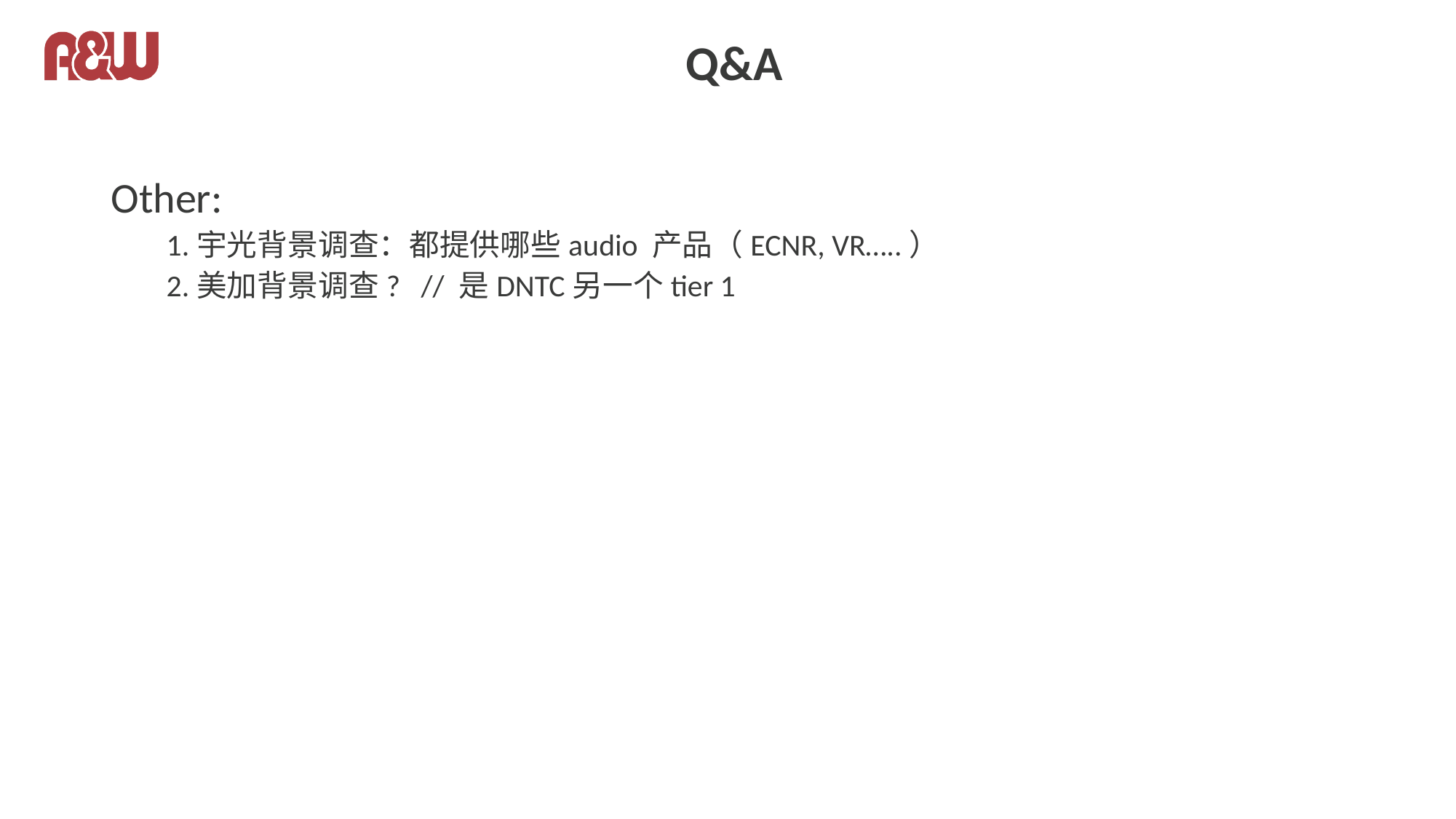

# Q&A
Other:
        1.宇光背景调查：都提供哪些audio 产品（ECNR, VR…..）
        2.美加背景调查?   // 是DNTC另一个tier 1